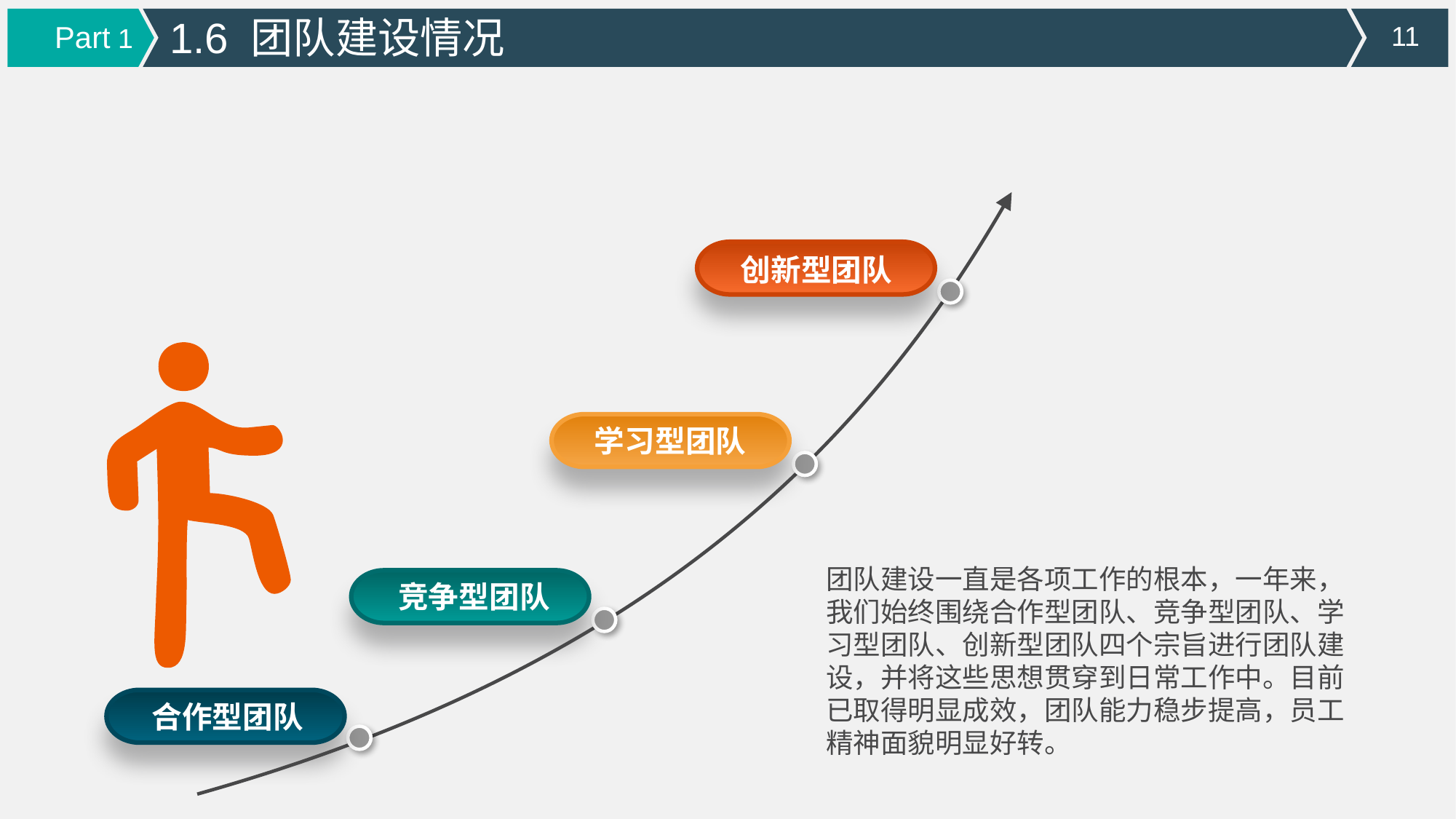

1.6 团队建设情况
Part 1

创新型团队

学习型团队

团队建设一直是各项工作的根本，一年来，我们始终围绕合作型团队、竞争型团队、学习型团队、创新型团队四个宗旨进行团队建设，并将这些思想贯穿到日常工作中。目前已取得明显成效，团队能力稳步提高，员工精神面貌明显好转。

竞争型团队

合作型团队